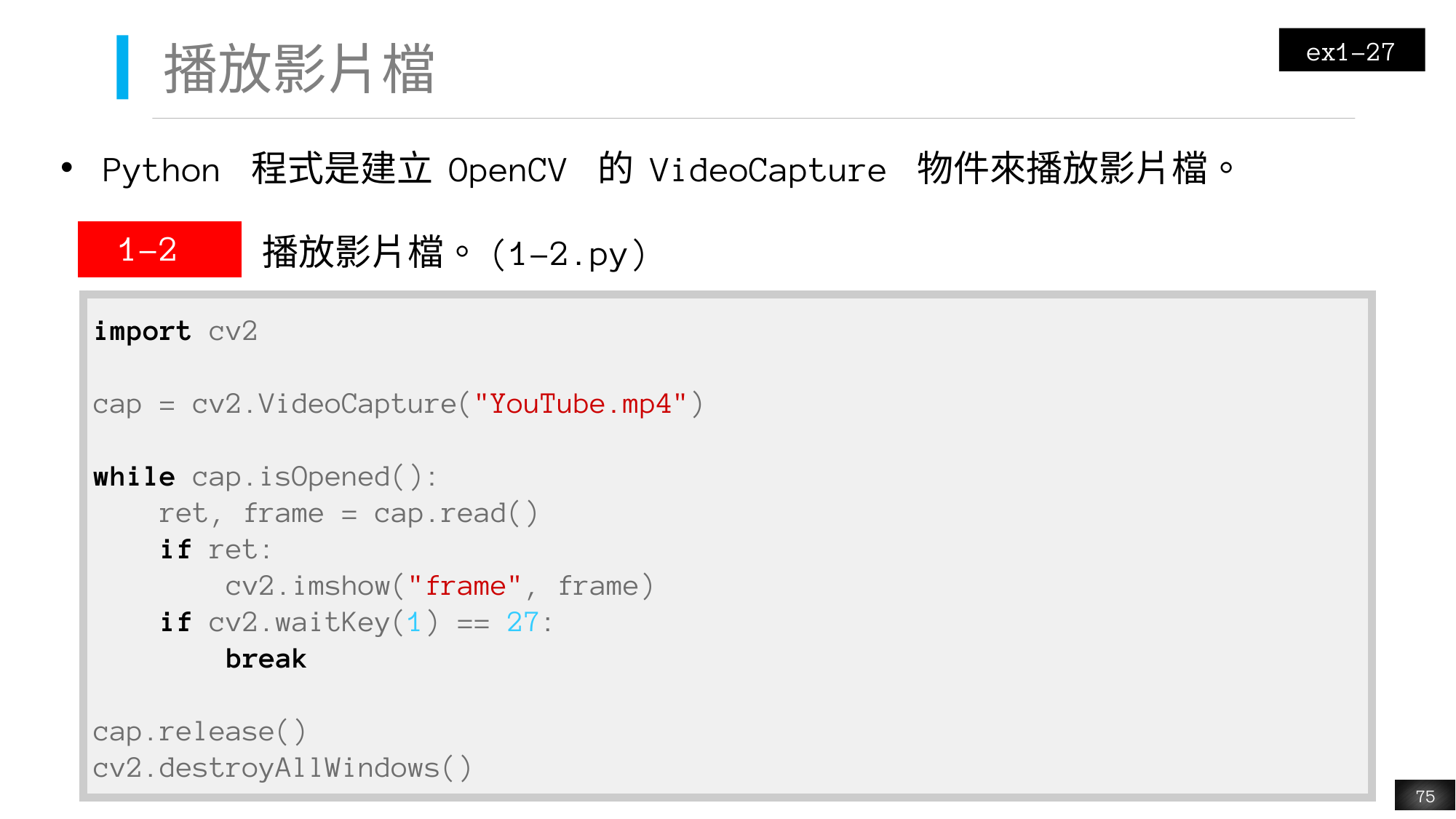

ex1-27
# 播放影片檔

Python 程式是建立 OpenCV 的 VideoCapture 物件來播放影片檔。
| 1-2 | 播放影片檔。(1-2.py) |
| --- | --- |
| import cv2 cap = cv2.VideoCapture("YouTube.mp4") while cap.isOpened(): ret, frame = cap.read() if ret: cv2.imshow("frame", frame) if cv2.waitKey(1) == 27: break cap.release() cv2.destroyAllWindows() |
| --- |